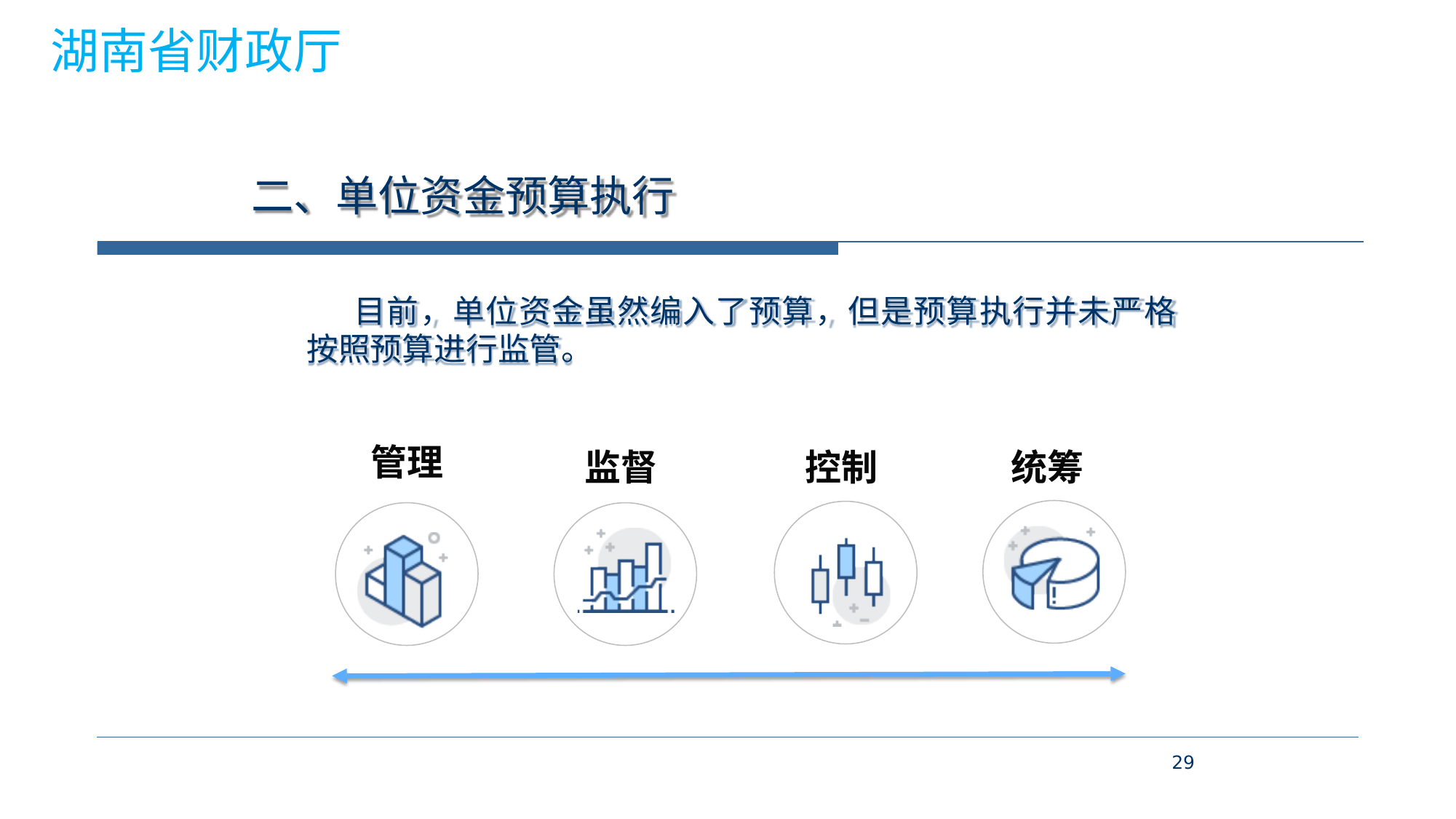

湖南省财政厅

# 二、单位资金预算执行

目前，单位资金虽然编入了预算，但是预算执行并未严格 按照预算进行监管。

管理
监督
控制
统筹

29